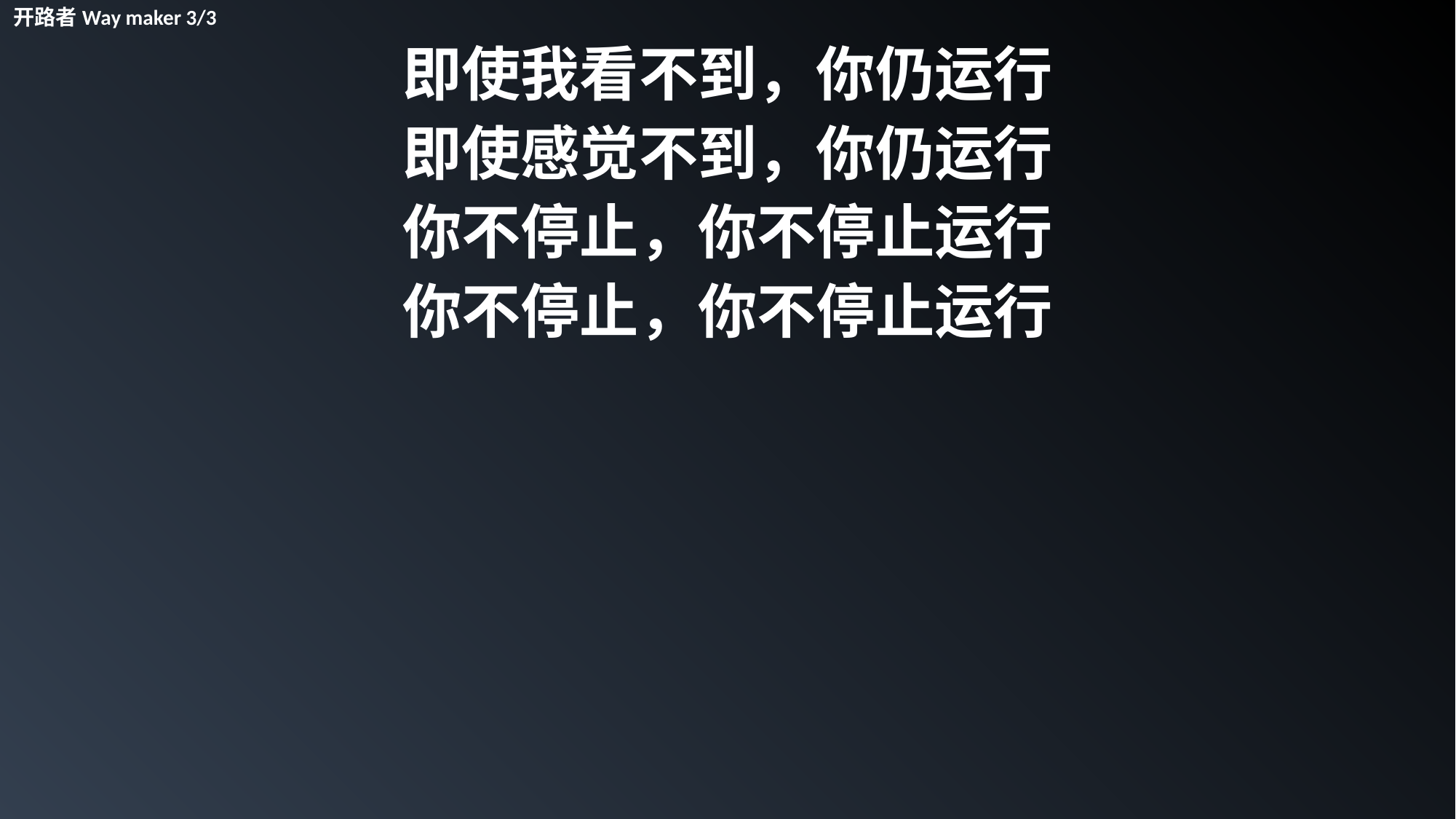

开路者Way maker 3/3
即使我看不到，你仍运行
即使感觉不到，你仍运行
你不停止，你不停止运行
你不停止，你不停止运行